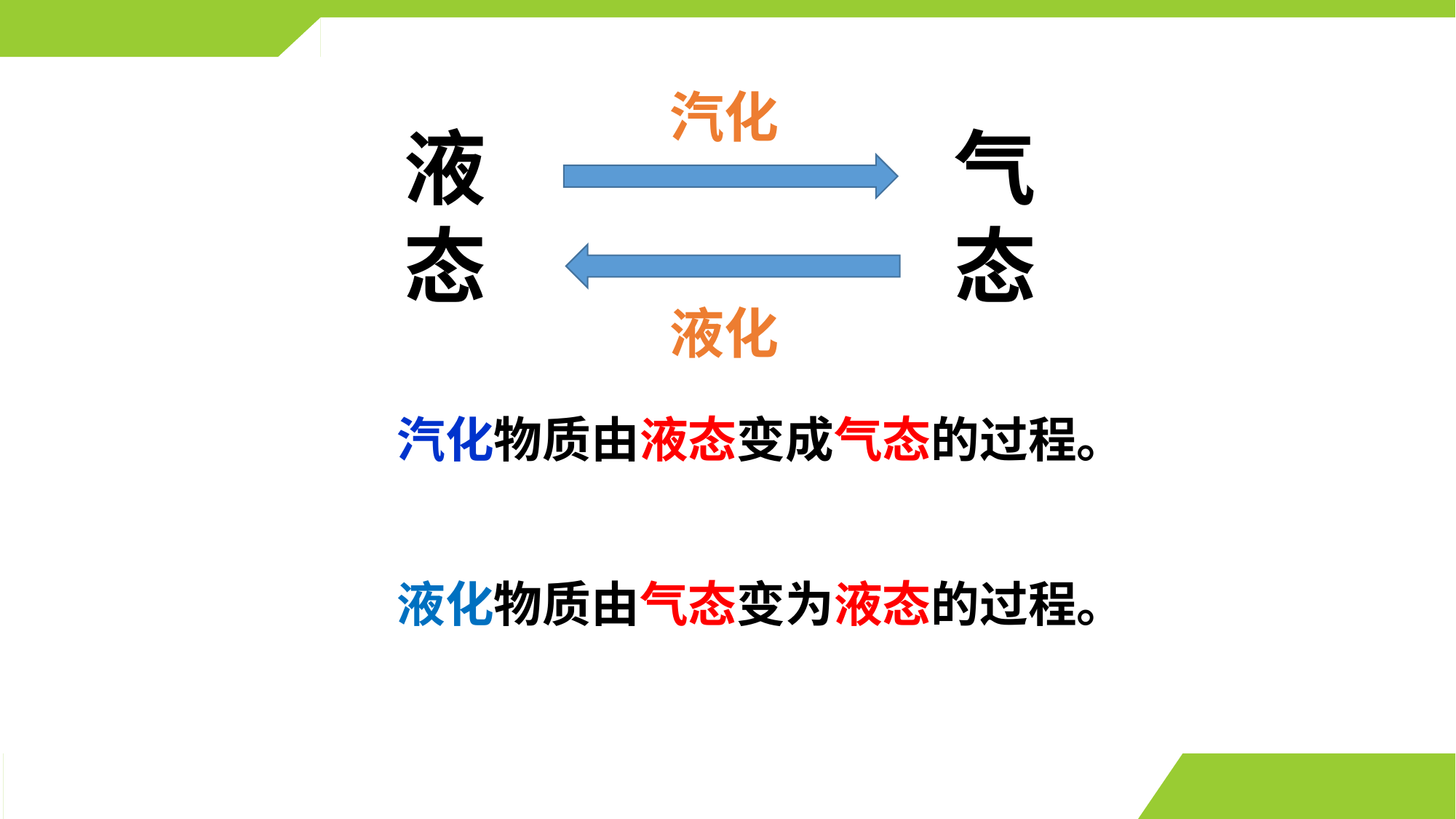

汽化
液态
气态

液化
     汽化物质由液态变成气态的过程。

     液化物质由气态变为液态的过程。